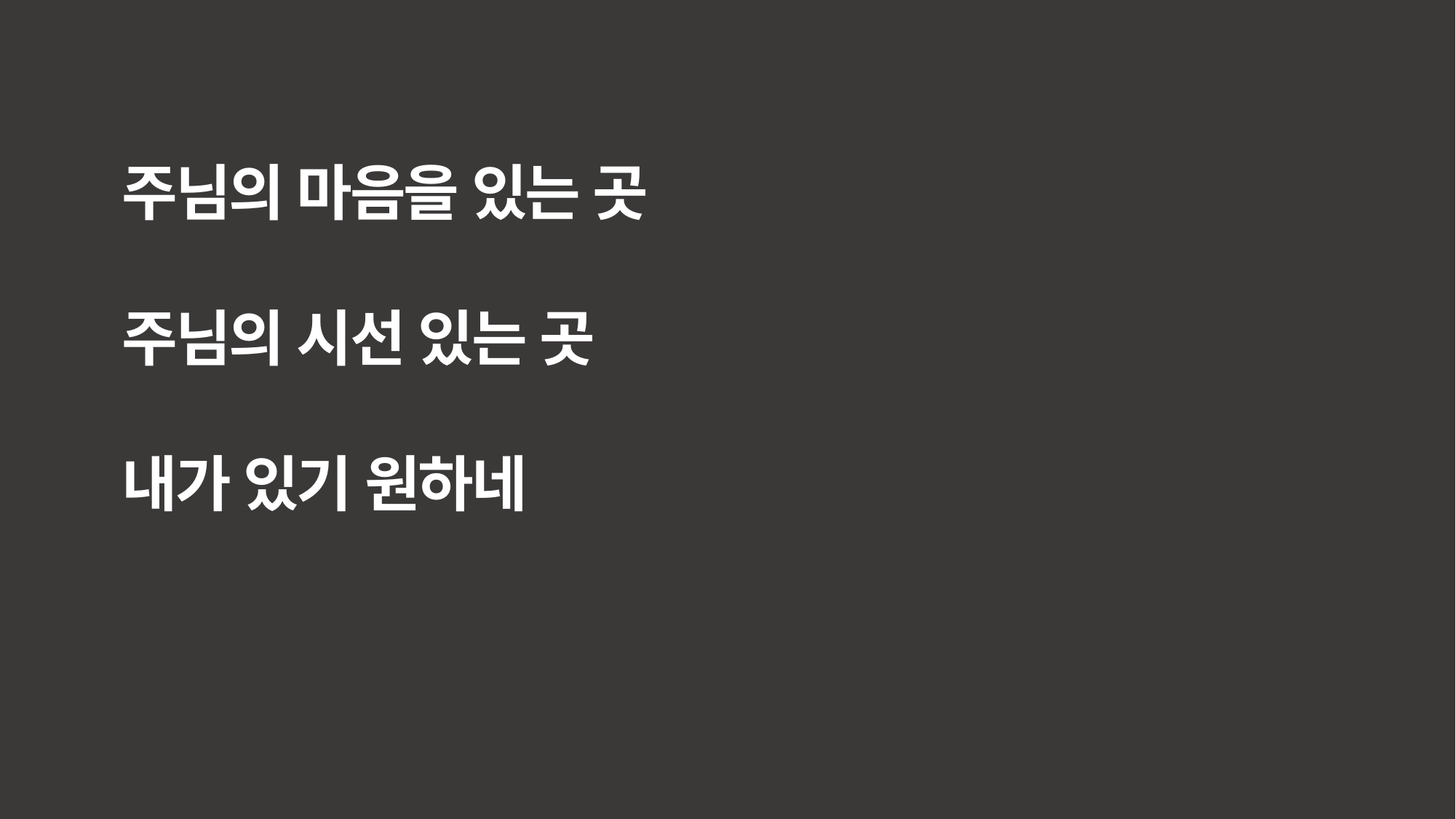

주님의 마음을 있는 곳
주님의 시선 있는 곳
내가 있기 원하네